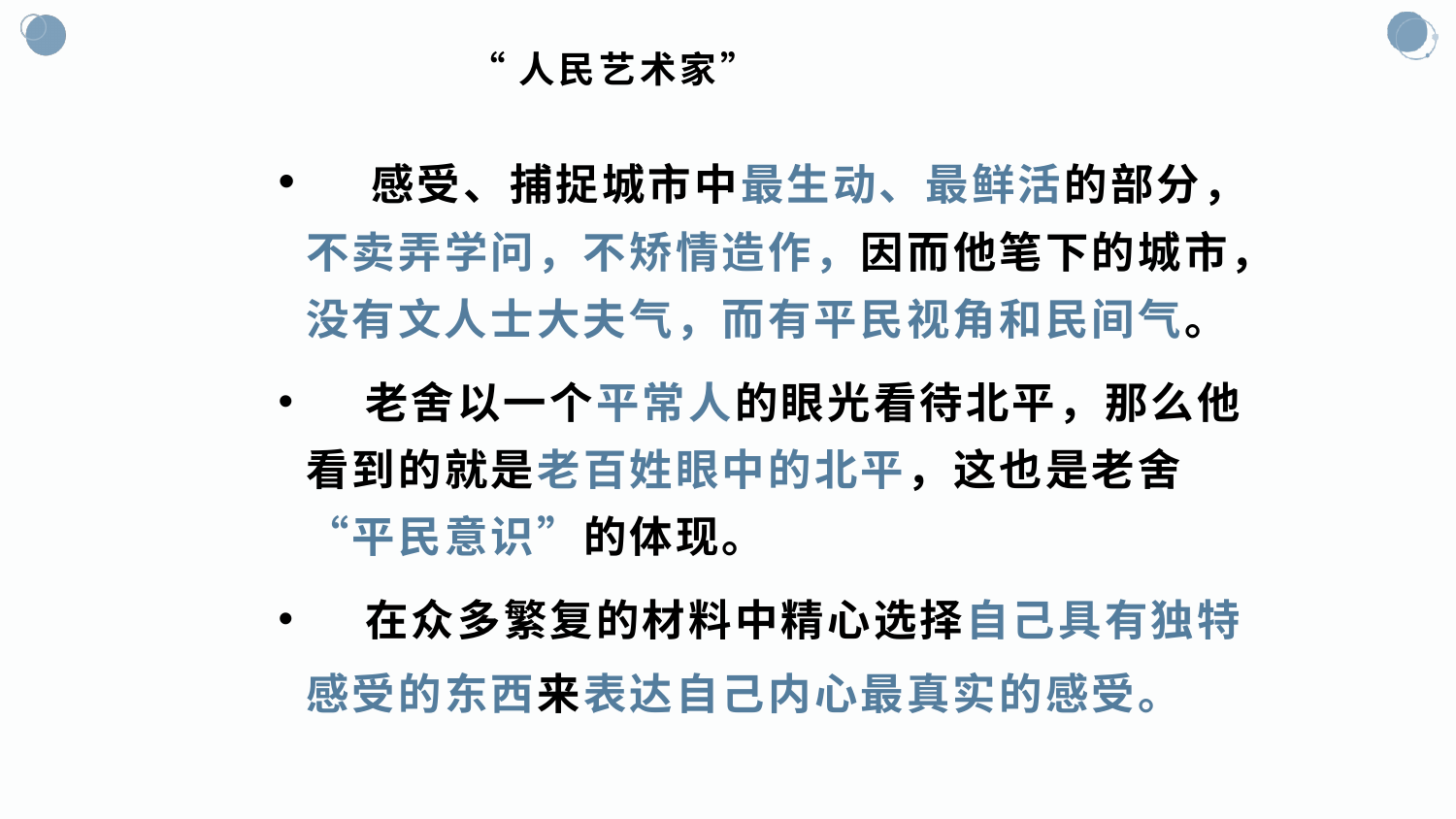

# “人民艺术家”
    感受、捕捉城市中最生动、最鲜活的部分，不卖弄学问，不矫情造作，因而他笔下的城市，没有文人士大夫气，而有平民视角和民间气。
    老舍以一个平常人的眼光看待北平，那么他看到的就是老百姓眼中的北平，这也是老舍“平民意识”的体现。
    在众多繁复的材料中精心选择自己具有独特感受的东西来表达自己内心最真实的感受。